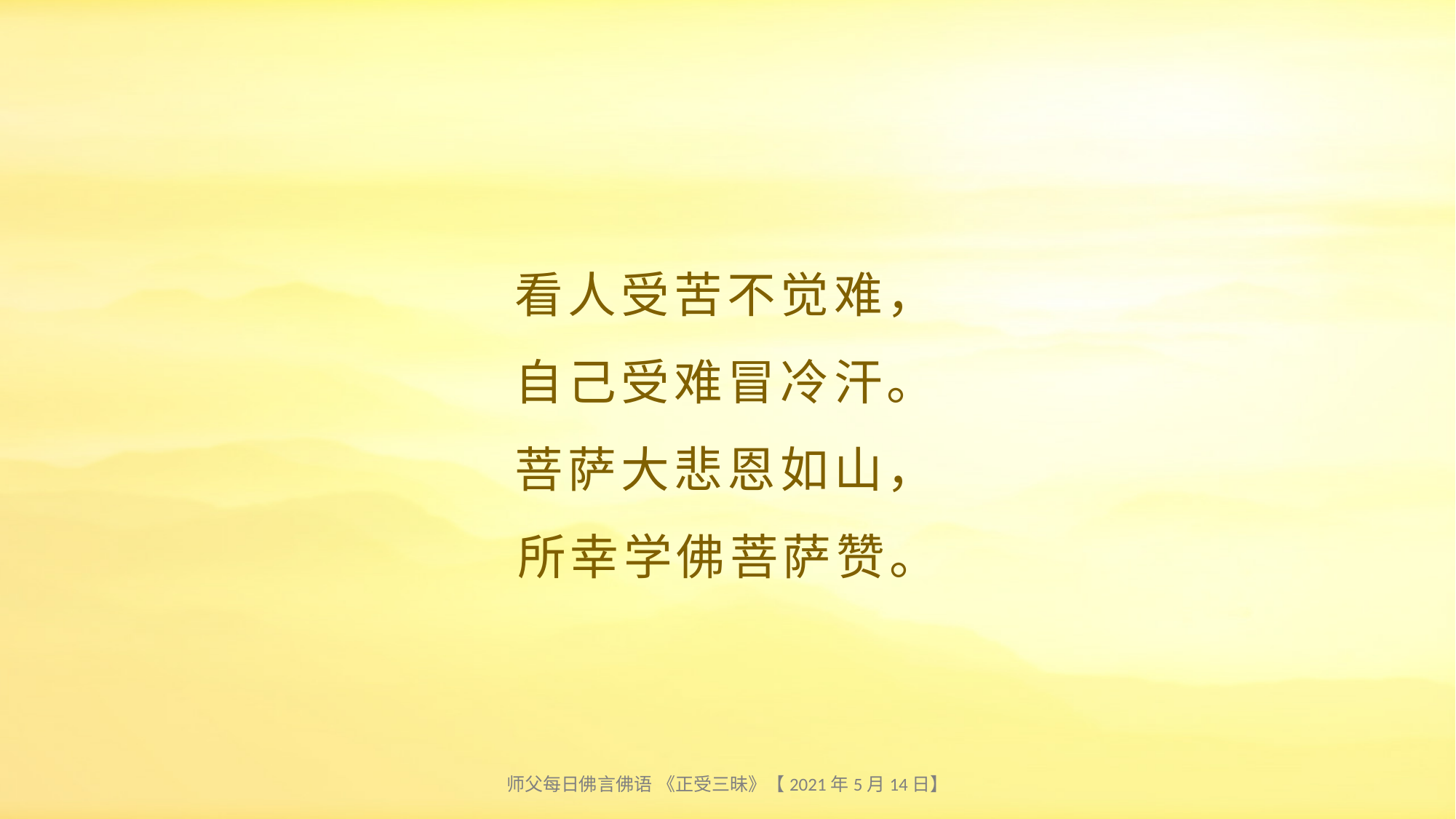

# 看人受苦不觉难， 自己受难冒冷汗。 菩萨大悲恩如山， 所幸学佛菩萨赞。
师父每日佛言佛语 《正受三昧》【2021年5月14日】